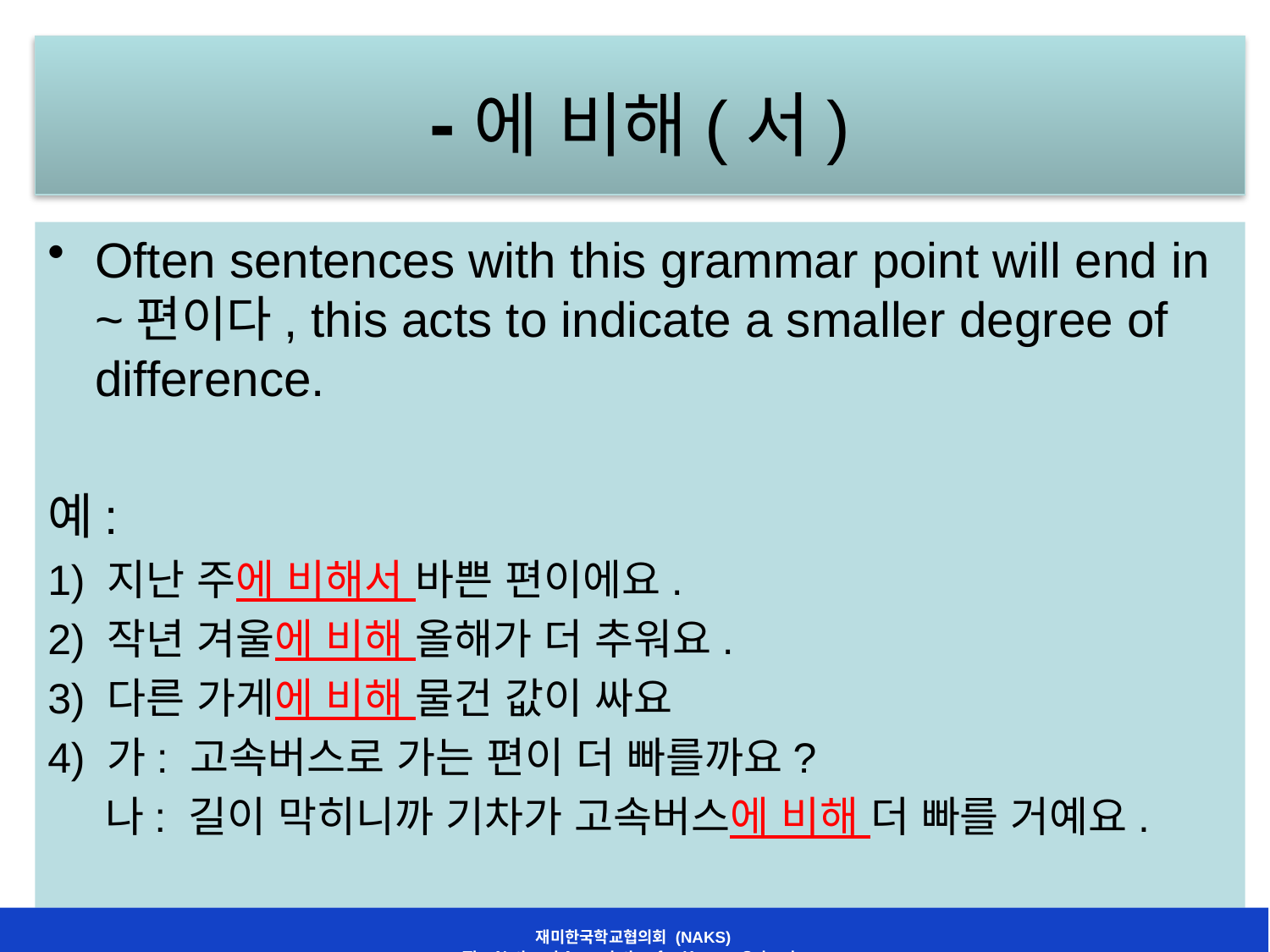

# -에 비해(서)
Often sentences with this grammar point will end in ~편이다, this acts to indicate a smaller degree of difference.

예:
1) 지난 주에 비해서 바쁜 편이에요.
2) 작년 겨울에 비해 올해가 더 추워요.
3) 다른 가게에 비해 물건 값이 싸요
4) 가: 고속버스로 가는 편이 더 빠를까요?
    나: 길이 막히니까 기차가 고속버스에 비해 더 빠를 거예요.

재미한국학교협의회 (NAKS)
The National Association for Korean Schools